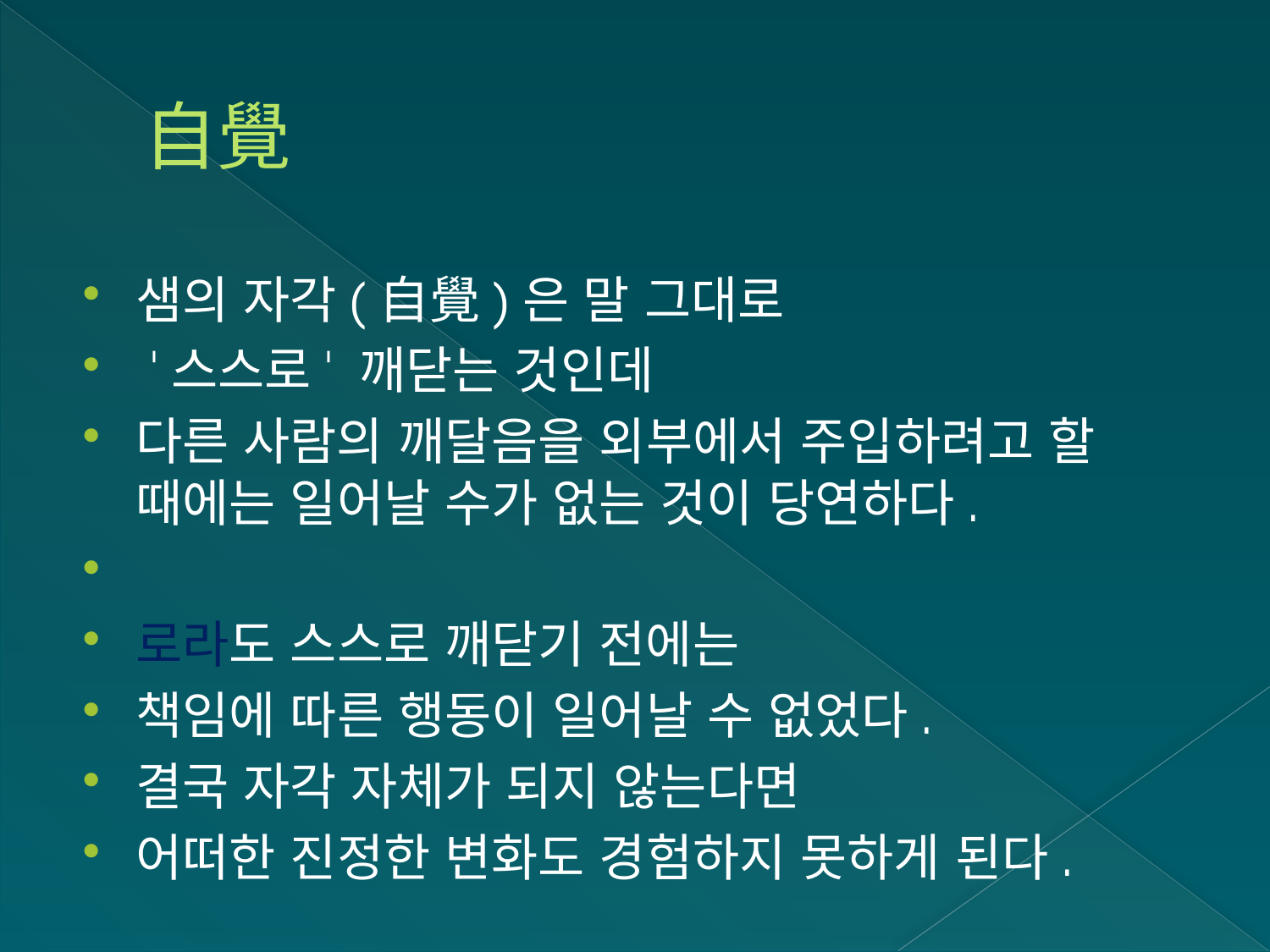

# 自覺
샘의 자각(自覺)은 말 그대로
 '스스로' 깨닫는 것인데
다른 사람의 깨달음을 외부에서 주입하려고 할 때에는 일어날 수가 없는 것이 당연하다.

로라도 스스로 깨닫기 전에는
책임에 따른 행동이 일어날 수 없었다.
결국 자각 자체가 되지 않는다면
어떠한 진정한 변화도 경험하지 못하게 된다.